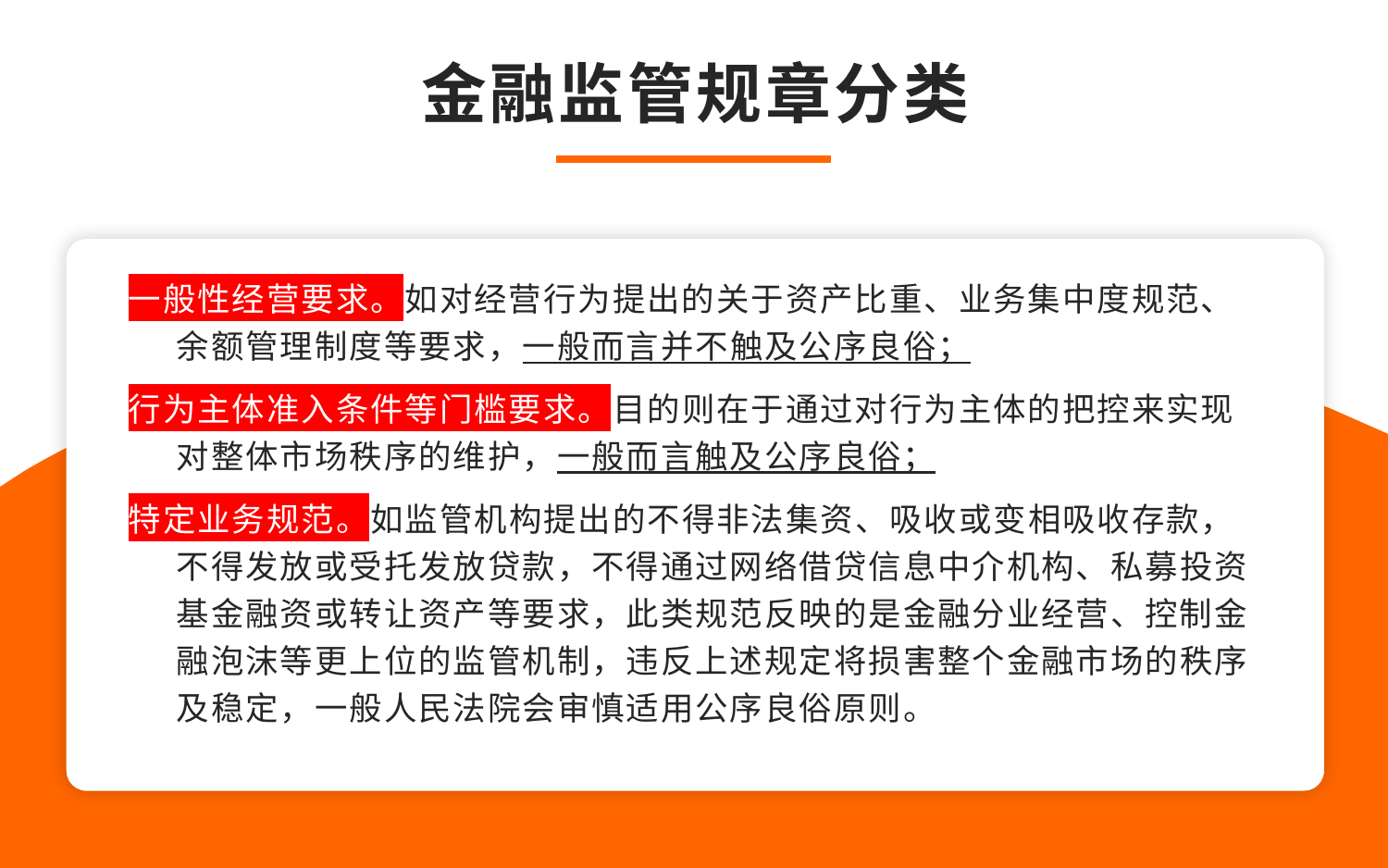

金融监管规章分类

一般性经营要求。如对经营行为提出的关于资产比重、业务集中度规范、余额管理制度等要求，一般而言并不触及公序良俗；
行为主体准入条件等门槛要求。目的则在于通过对行为主体的把控来实现对整体市场秩序的维护，一般而言触及公序良俗；
特定业务规范。如监管机构提出的不得非法集资、吸收或变相吸收存款，不得发放或受托发放贷款，不得通过网络借贷信息中介机构、私募投资基金融资或转让资产等要求，此类规范反映的是金融分业经营、控制金融泡沫等更上位的监管机制，违反上述规定将损害整个金融市场的秩序及稳定，一般人民法院会审慎适用公序良俗原则。